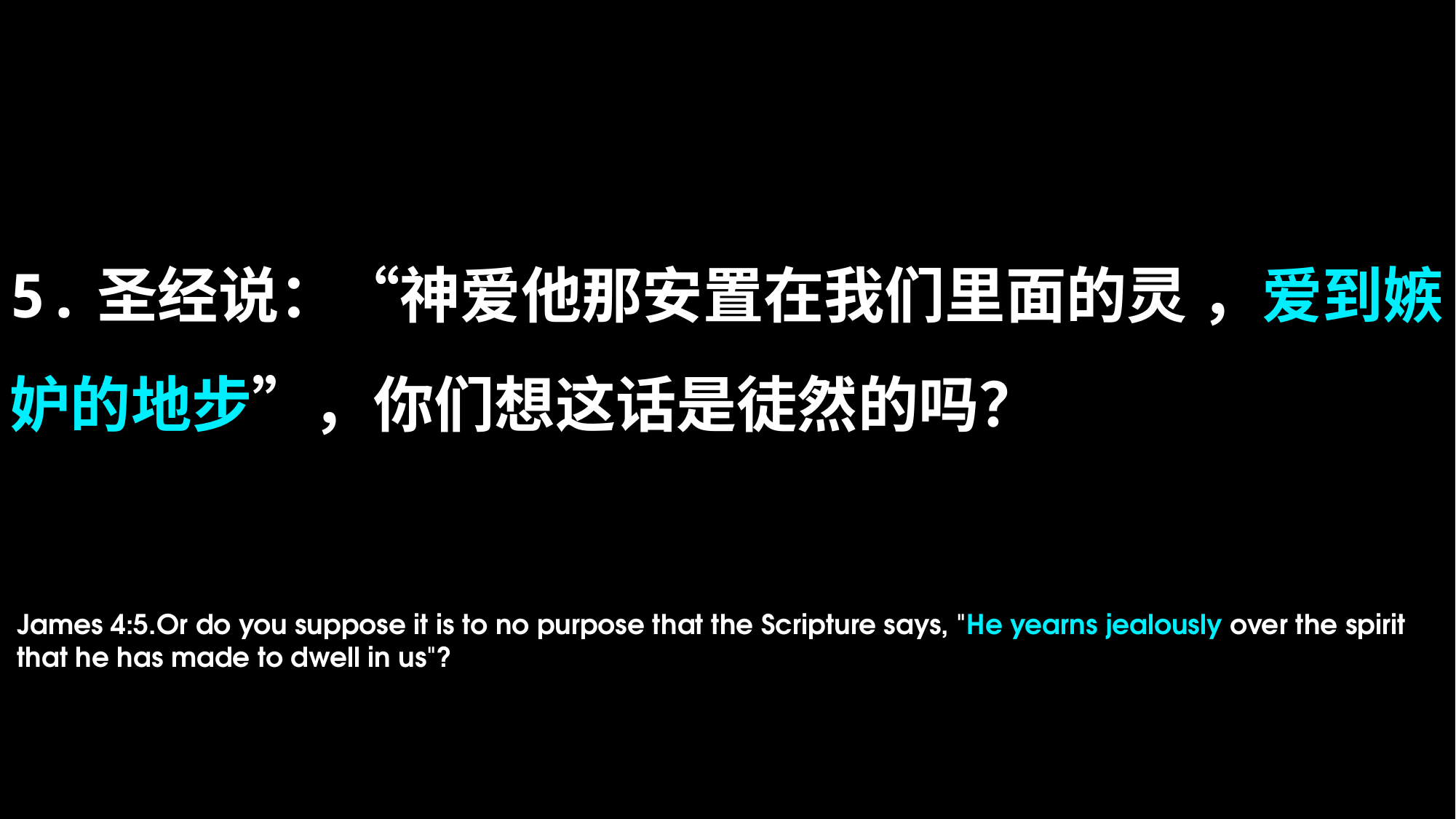

5.圣经说：“神爱他那安置在我们里面的灵 ，爱到嫉妒的地步”，你们想这话是徒然的吗？
James 4:5.Or do you suppose it is to no purpose that the Scripture says, "He yearns jealously over the spirit that he has made to dwell in us"?